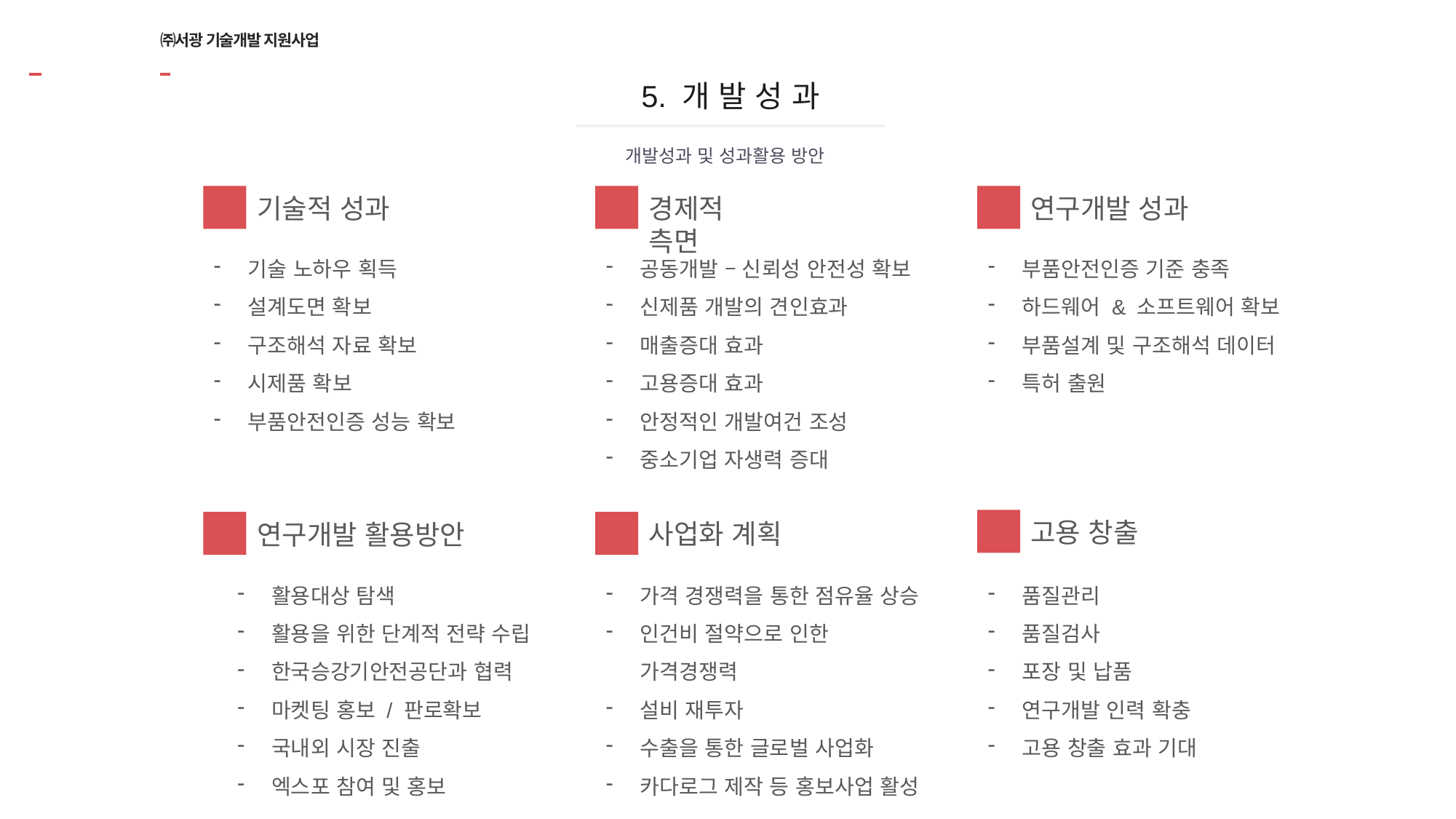

# ㈜서광 기술개발 지원사업
5. 개 발 성 과
개발성과 및 성과활용 방안
01
기술적 성과
02
경제적 측면
03
연구개발 성과
기술 노하우 획득
설계도면 확보
구조해석 자료 확보
시제품 확보
부품안전인증 성능 확보
공동개발 – 신뢰성 안전성 확보
신제품 개발의 견인효과
매출증대 효과
고용증대 효과
안정적인 개발여건 조성
중소기업 자생력 증대

부품안전인증 기준 충족
하드웨어 & 소프트웨어 확보
부품설계 및 구조해석 데이터
특허 출원
06
고용 창출
사업화 계획
04
05
연구개발 활용방안
활용대상 탐색
활용을 위한 단계적 전략 수립
한국승강기안전공단과 협력
마켓팅 홍보 / 판로확보
국내외 시장 진출
엑스포 참여 및 홍보
가격 경쟁력을 통한 점유율 상승
인건비 절약으로 인한 가격경쟁력
설비 재투자
수출을 통한 글로벌 사업화
카다로그 제작 등 홍보사업 활성
품질관리
품질검사
포장 및 납품
연구개발 인력 확충
고용 창출 효과 기대